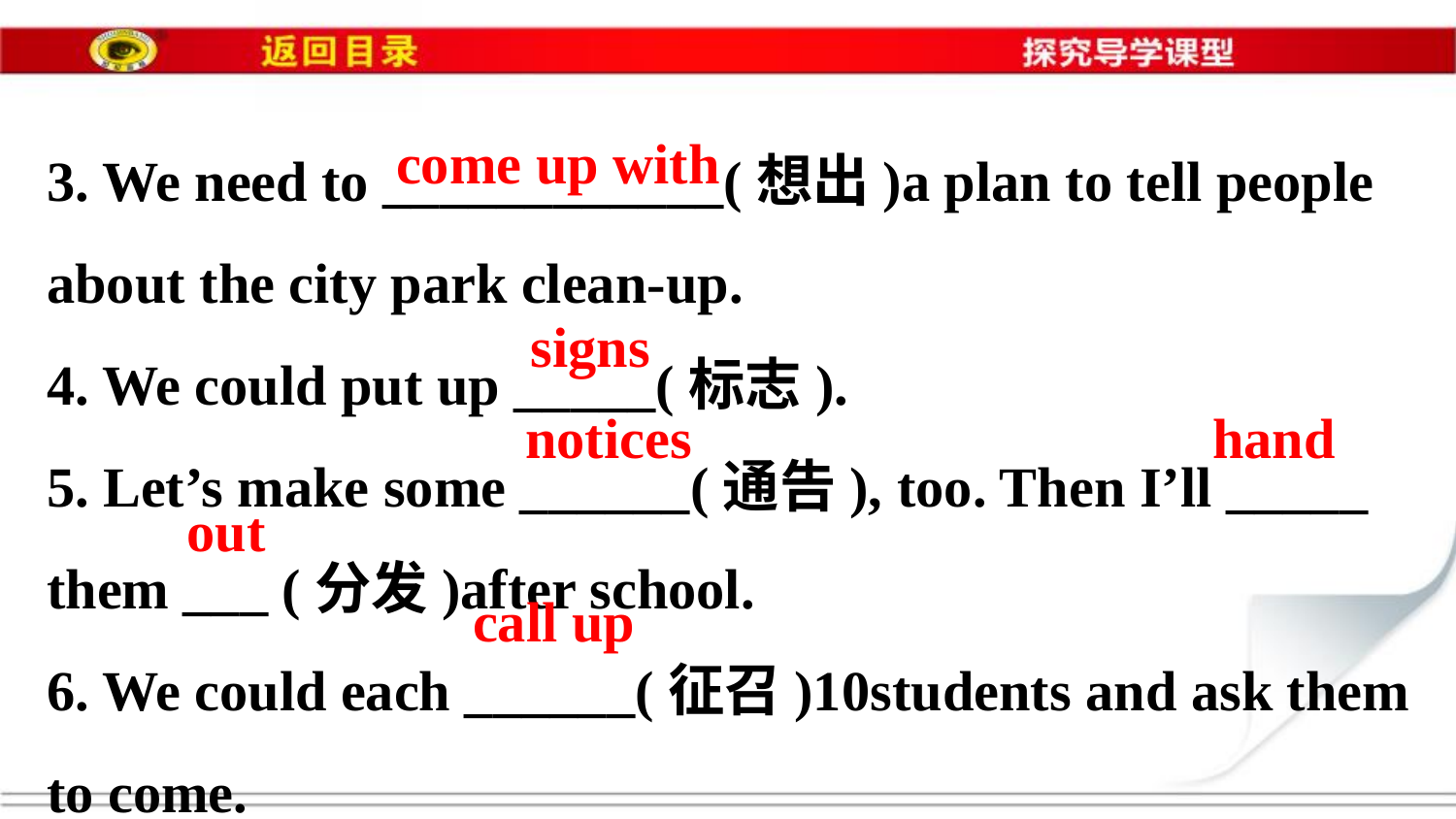

come up with
3. We need to ____________(想出)a plan to tell people about the city park clean-up.
4. We could put up _____(标志).
5. Let’s make some ______(通告), too. Then I’ll _____
them ___ (分发)after school.
6. We could each ______(征召)10students and ask them
to come.
signs
notices
hand
out
call up